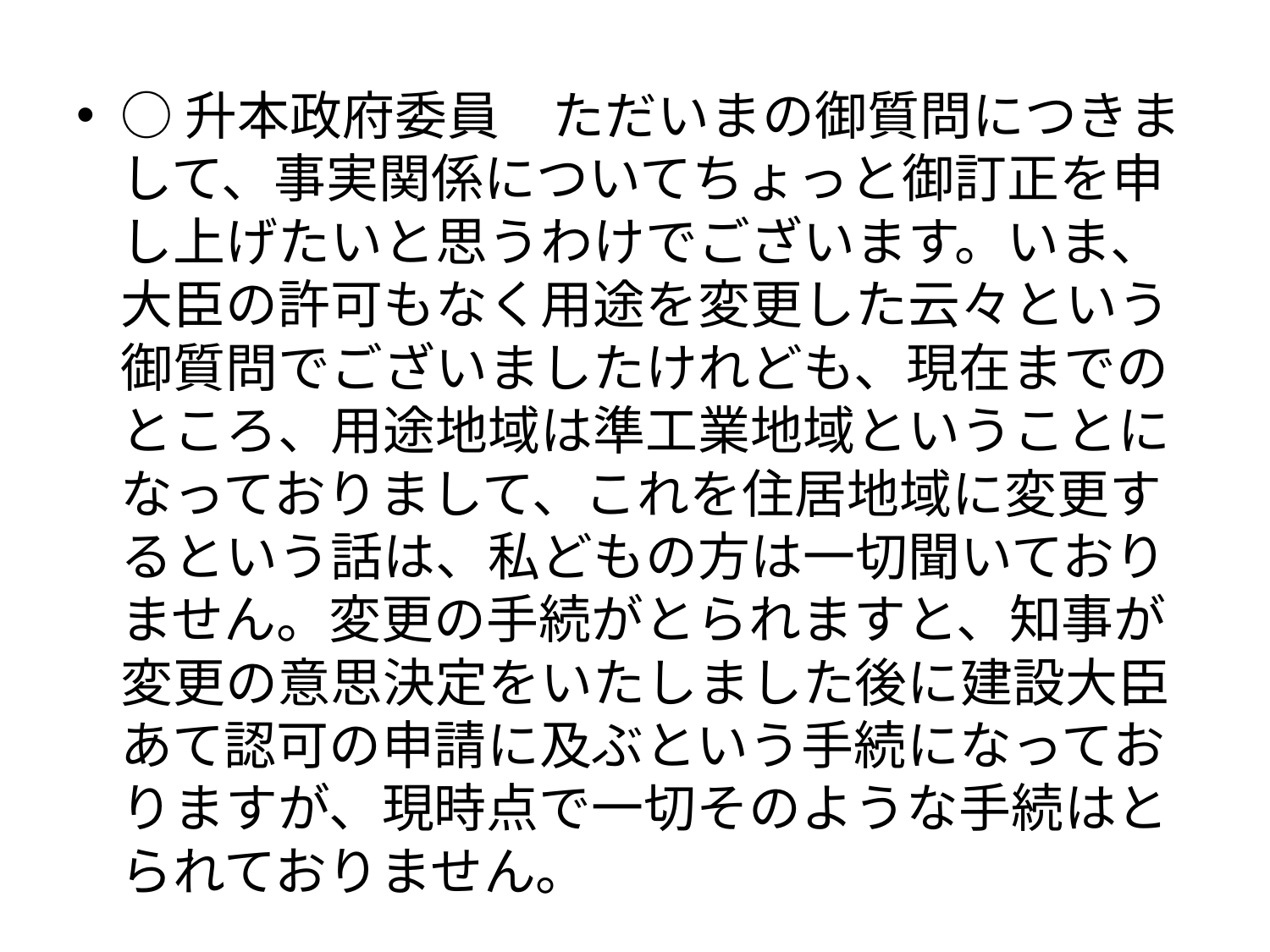

○升本政府委員　ただいまの御質問につきまして、事実関係についてちょっと御訂正を申し上げたいと思うわけでございます。いま、大臣の許可もなく用途を変更した云々という御質問でございましたけれども、現在までのところ、用途地域は準工業地域ということになっておりまして、これを住居地域に変更するという話は、私どもの方は一切聞いておりません。変更の手続がとられますと、知事が変更の意思決定をいたしました後に建設大臣あて認可の申請に及ぶという手続になっておりますが、現時点で一切そのような手続はとられておりません。